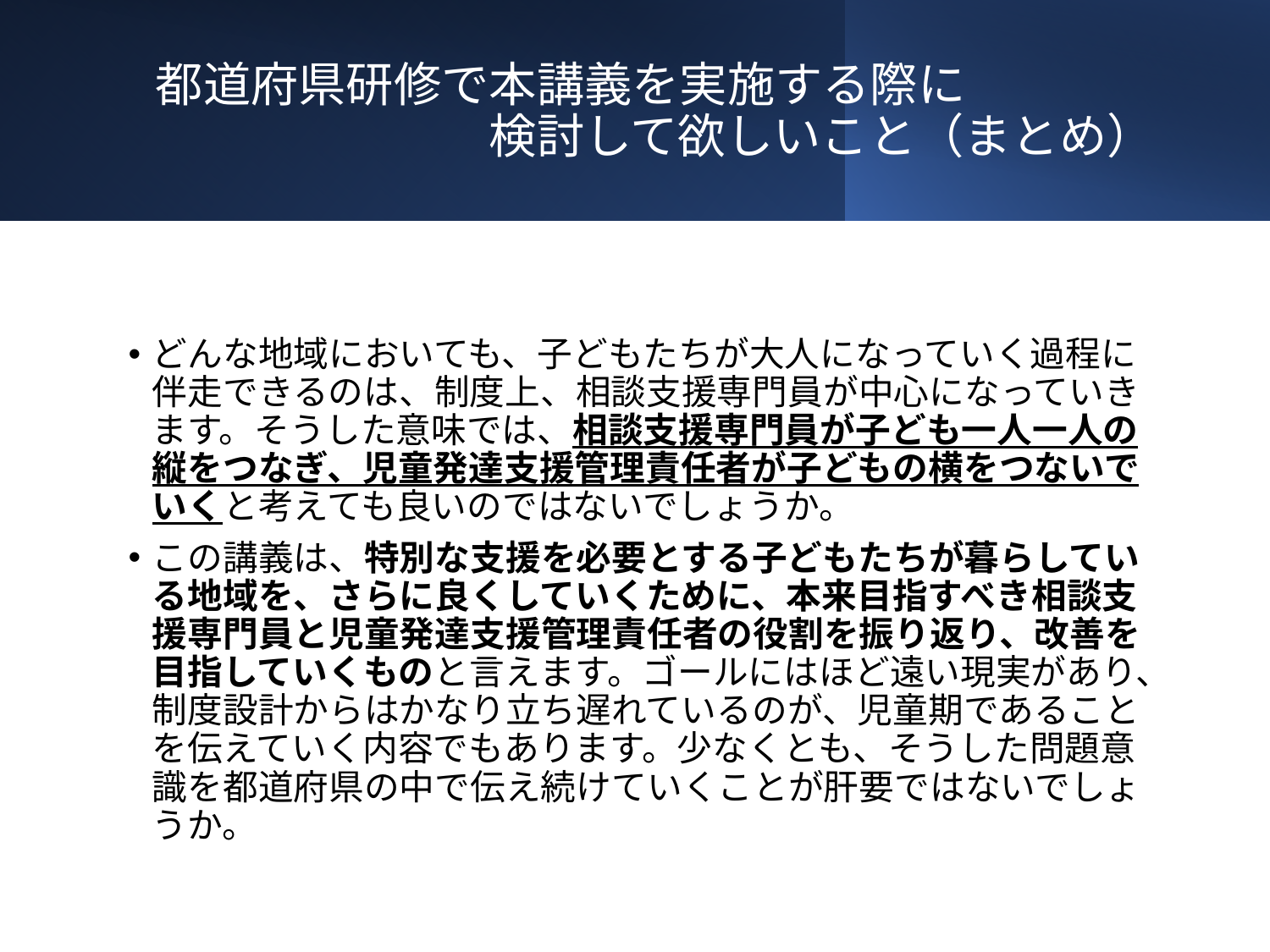

# 都道府県研修で本講義を実施する際に 　　　　　　　検討して欲しいこと（まとめ）
どんな地域においても、子どもたちが大人になっていく過程に伴走できるのは、制度上、相談支援専門員が中心になっていきます。そうした意味では、相談支援専門員が子ども一人一人の縦をつなぎ、児童発達支援管理責任者が子どもの横をつないでいくと考えても良いのではないでしょうか。
この講義は、特別な支援を必要とする子どもたちが暮らしている地域を、さらに良くしていくために、本来目指すべき相談支援専門員と児童発達支援管理責任者の役割を振り返り、改善を目指していくものと言えます。ゴールにはほど遠い現実があり、制度設計からはかなり立ち遅れているのが、児童期であることを伝えていく内容でもあります。少なくとも、そうした問題意識を都道府県の中で伝え続けていくことが肝要ではないでしょうか。